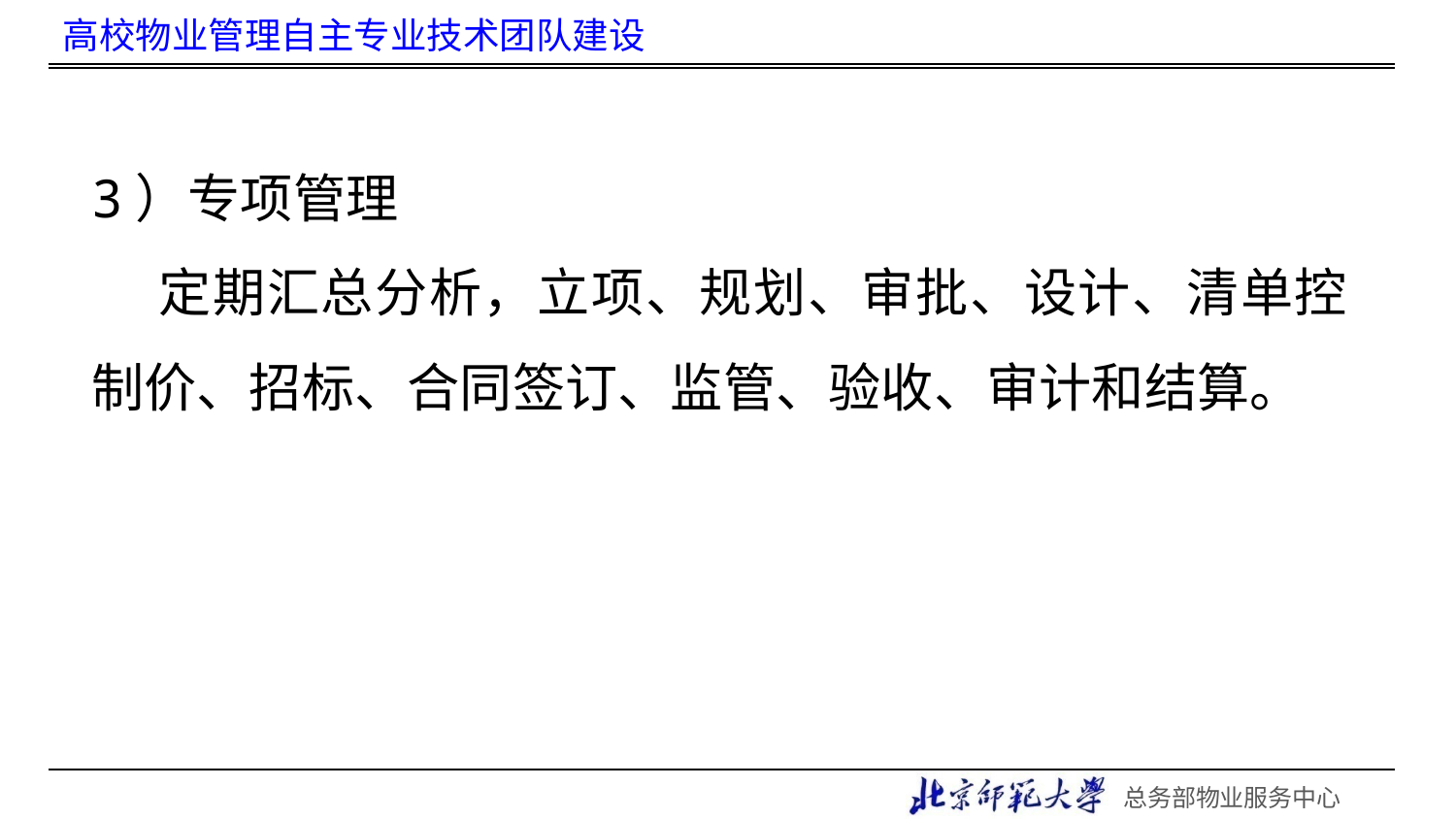

3）专项管理
    定期汇总分析，立项、规划、审批、设计、清单控制价、招标、合同签订、监管、验收、审计和结算。